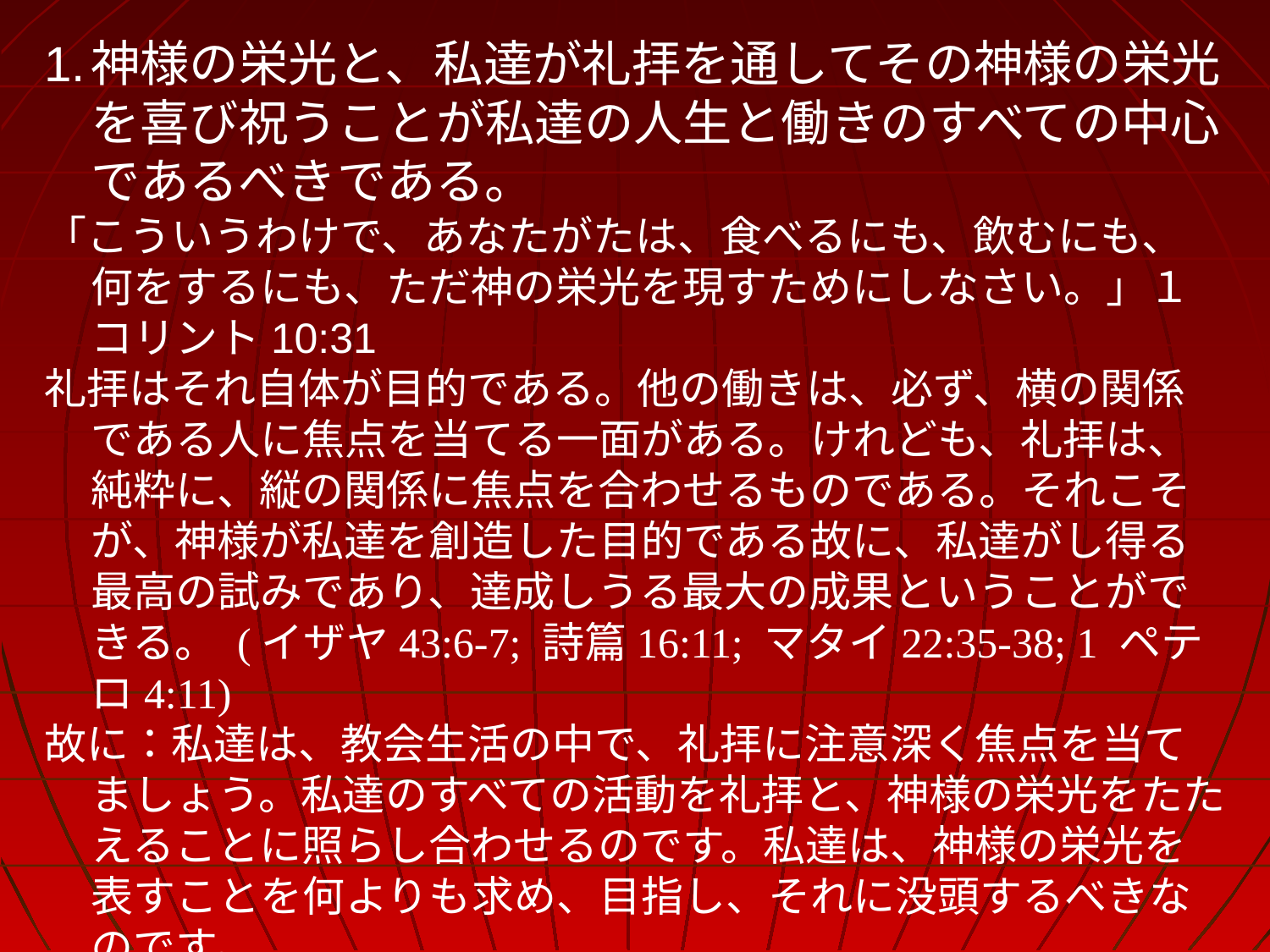

God’s glory, and our joyful celebration of it in worship, should be the focus and goal of all life and ministry.

Whether, then, you eat or drink or whatever you do, do all to the glory of God.
(1 Cor 10:31)

	Worship is an end it itself. By definition other types of ministry necessarily have horizontal, man-focused aspects; but worship is purely vertically focused. It is the primary purpose for which God created us and therefore our highest endeavor and greatest fulfillment.  (Isaiah 43:6-7; Psalm 16:11; Matthew 22:35-38; 1 Peter 4:11)

	THEREFORE: We shall give worship careful focus and attention in the life of this church. We will relate all of our activities to it and to the goal of magnifying the glory of God. We will make explicit God’s glory as our most important pursuit, aim and preoccupation.
神様の栄光と、私達が礼拝を通してその神様の栄光を喜び祝うことが私達の人生と働きのすべての中心であるべきである。
「こういうわけで、あなたがたは、食べるにも、飲むにも、何をするにも、ただ神の栄光を現すためにしなさい。」１コリント10:31
礼拝はそれ自体が目的である。他の働きは、必ず、横の関係である人に焦点を当てる一面がある。けれども、礼拝は、純粋に、縦の関係に焦点を合わせるものである。それこそが、神様が私達を創造した目的である故に、私達がし得る最高の試みであり、達成しうる最大の成果ということができる。 (イザヤ43:6-7; 詩篇16:11; マタイ22:35-38; 1 ペテロ4:11)
故に：私達は、教会生活の中で、礼拝に注意深く焦点を当てましょう。私達のすべての活動を礼拝と、神様の栄光をたたえることに照らし合わせるのです。私達は、神様の栄光を表すことを何よりも求め、目指し、それに没頭するべきなのです。